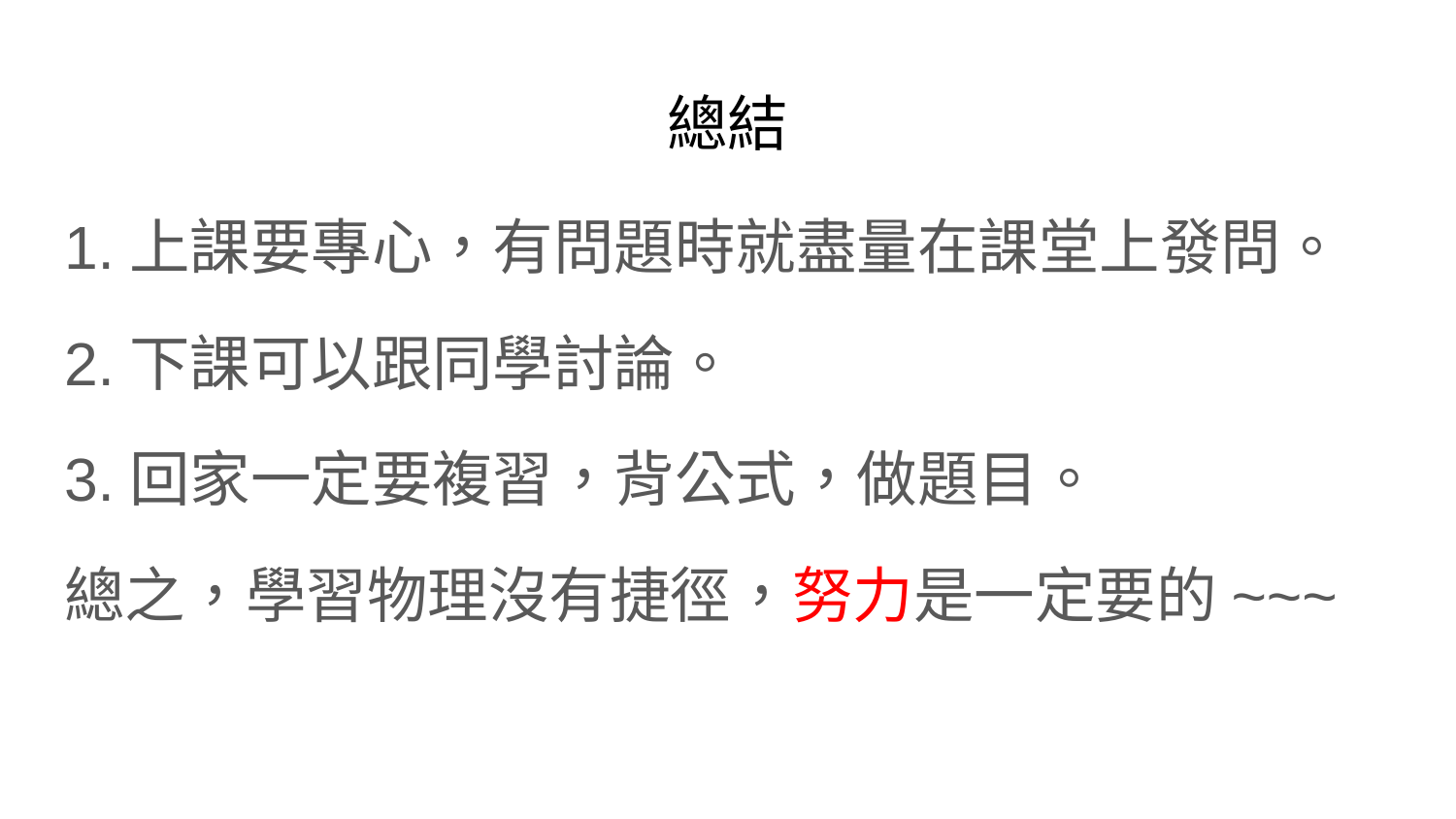

# 總結
1.上課要專心，有問題時就盡量在課堂上發問。
2.下課可以跟同學討論。
3.回家一定要複習，背公式，做題目。
總之，學習物理沒有捷徑，努力是一定要的~~~